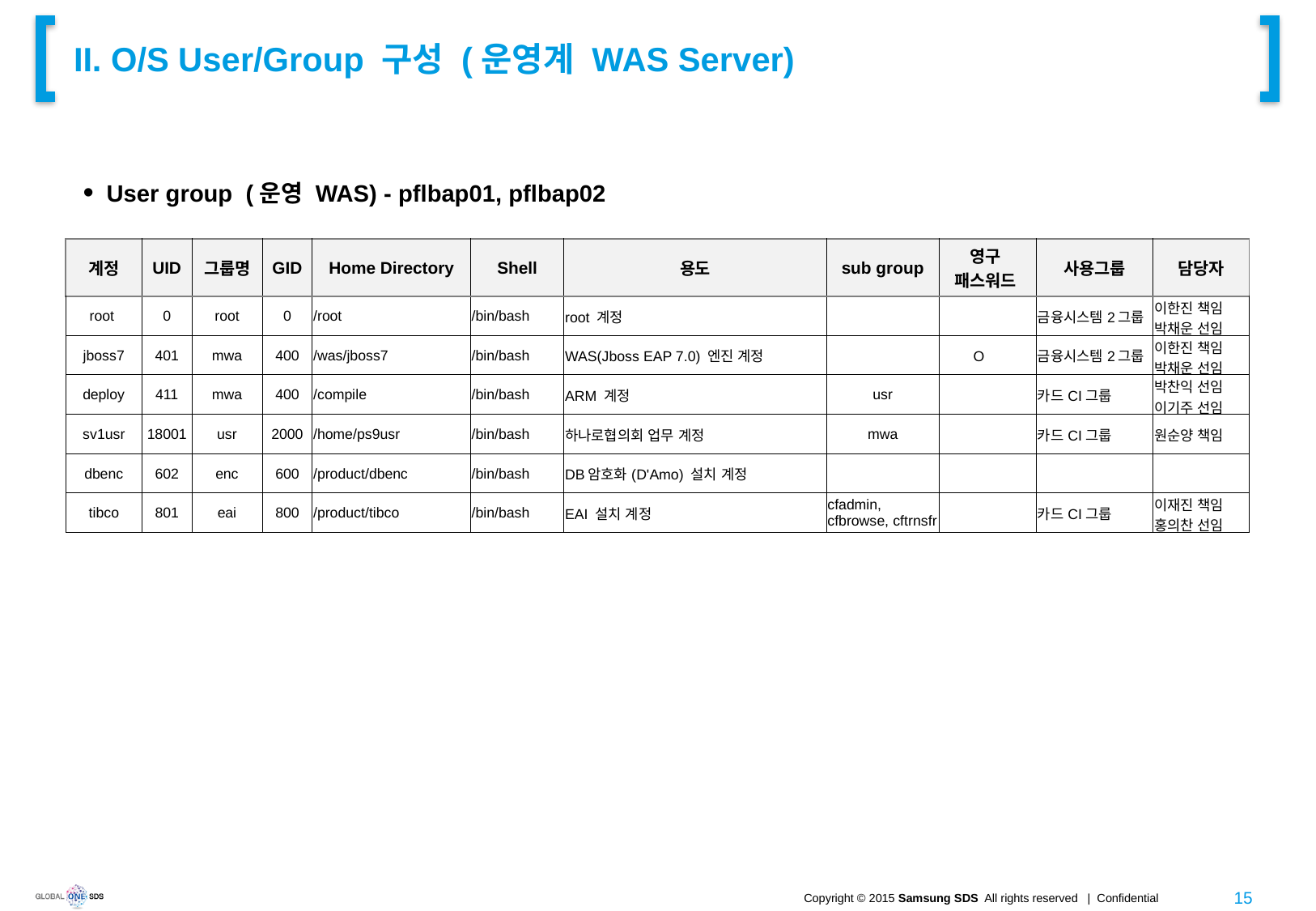

# II. O/S User/Group 구성 (운영계 WAS Server)
User group  (운영 WAS) - pflbap01, pflbap02
| 계정 | UID | 그룹명 | GID | Home Directory | Shell | 용도 | sub group | 영구 패스워드 | 사용그룹 | 담당자 |
| --- | --- | --- | --- | --- | --- | --- | --- | --- | --- | --- |
| root | 0 | root | 0 | /root | /bin/bash | root 계정 |  |  | 금융시스템2그룹 | 이한진 책임 박채운 선임 |
| jboss7 | 401 | mwa | 400 | /was/jboss7 | /bin/bash | WAS(Jboss EAP 7.0) 엔진 계정 |  | O | 금융시스템2그룹 | 이한진 책임 박채운 선임 |
| deploy | 411 | mwa | 400 | /compile | /bin/bash | ARM 계정 | usr |  | 카드CI그룹 | 박찬익 선임 이기주 선임 |
| sv1usr | 18001 | usr | 2000 | /home/ps9usr | /bin/bash | 하나로협의회 업무 계정 | mwa |  | 카드CI그룹 | 원순양 책임 |
| dbenc | 602 | enc | 600 | /product/dbenc | /bin/bash | DB암호화(D'Amo) 설치 계정 |  |  |  |  |
| tibco | 801 | eai | 800 | /product/tibco | /bin/bash | EAI 설치 계정 | cfadmin, cfbrowse, cftrnsfr |  | 카드CI그룹 | 이재진 책임 홍의찬 선임 |